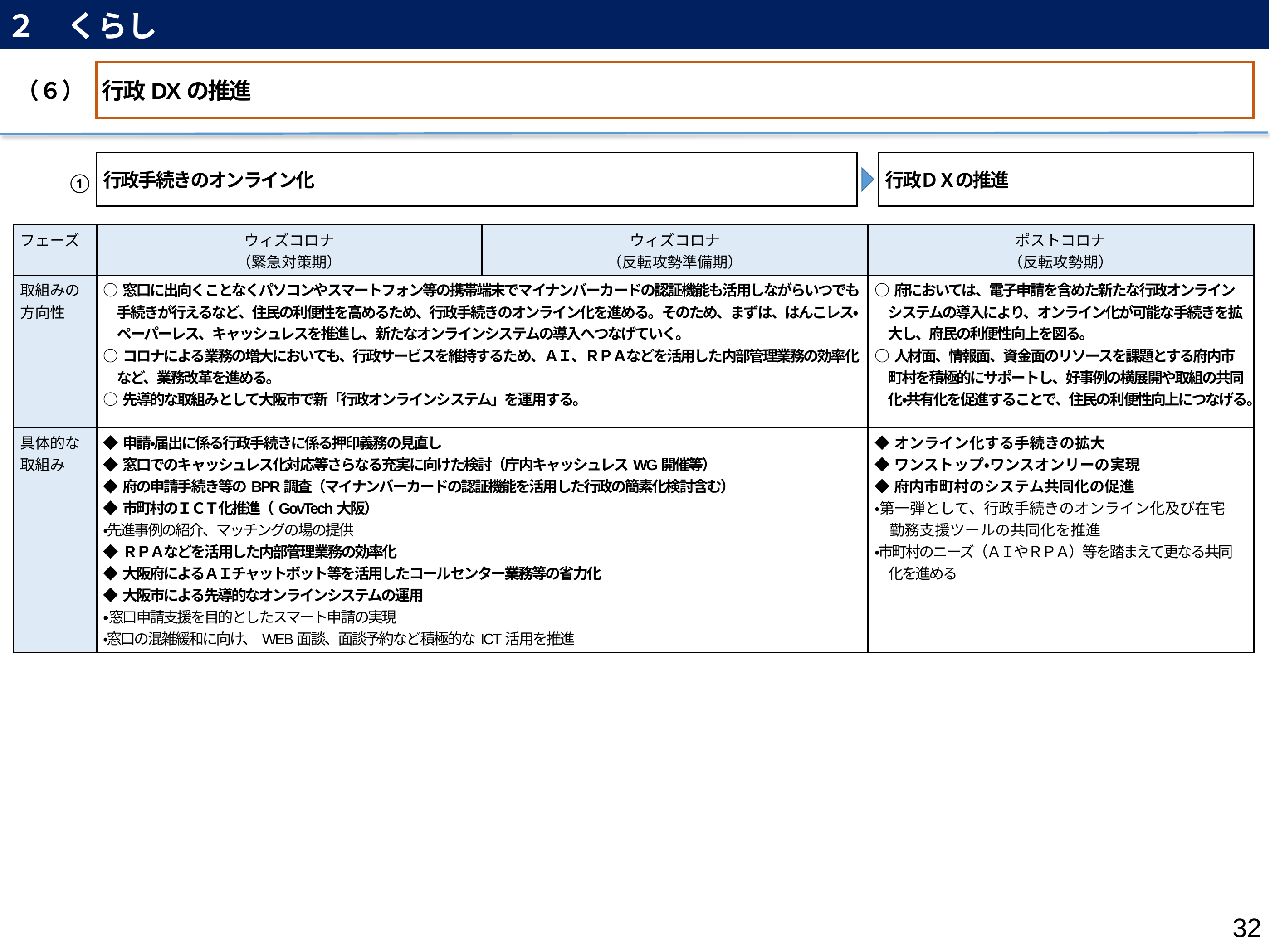

２　くらし
（６）
行政DXの推進
行政手続きのオンライン化
行政ＤＸの推進
①

| フェーズ | ウィズコロナ （緊急対策期） | ウィズコロナ （反転攻勢準備期） | ポストコロナ （反転攻勢期） |
| --- | --- | --- | --- |
| 取組みの 方向性 | ○窓口に出向くことなくパソコンやスマートフォン等の携帯端末でマイナンバーカードの認証機能も活用しながらいつでも手続きが行えるなど、住民の利便性を高めるため、行政手続きのオンライン化を進める。そのため、まずは、はんこレス・ペーパーレス、キャッシュレスを推進し、新たなオンラインシステムの導入へつなげていく。 ○コロナによる業務の増大においても、行政サービスを維持するため、ＡＩ、ＲＰＡなどを活用した内部管理業務の効率化など、業務改革を進める。 ○先導的な取組みとして大阪市で新「行政オンラインシステム」を運用する。 |  | ○府においては、電子申請を含めた新たな行政オンラインシステムの導入により、オンライン化が可能な手続きを拡大し、府民の利便性向上を図る。 ○人材面、情報面、資金面のリソースを課題とする府内市町村を積極的にサポートし、好事例の横展開や取組の共同化・共有化を促進することで、住民の利便性向上につなげる。 |
| 具体的な 取組み | ◆申請・届出に係る行政手続きに係る押印義務の見直し ◆窓口でのキャッシュレス化対応等さらなる充実に向けた検討（庁内キャッシュレスWG開催等） ◆府の申請手続き等のBPR調査（マイナンバーカードの認証機能を活用した行政の簡素化検討含む） ◆市町村のＩＣＴ化推進（GovTech大阪） ・先進事例の紹介、マッチングの場の提供 ◆ＲＰＡなどを活用した内部管理業務の効率化 ◆大阪府によるＡＩチャットボット等を活用したコールセンター業務等の省力化 ◆大阪市による先導的なオンラインシステムの運用 ・窓口申請支援を目的としたスマート申請の実現 ・窓口の混雑緩和に向け、WEB面談、面談予約など積極的なICT活用を推進 |  | ◆オンライン化する手続きの拡大 ◆ワンストップ・ワンスオンリーの実現 ◆府内市町村のシステム共同化の促進 ・第一弾として、行政手続きのオンライン化及び在宅 　勤務支援ツールの共同化を推進 ・市町村のニーズ（ＡＩやＲＰＡ）等を踏まえて更なる共同 　化を進める |
32